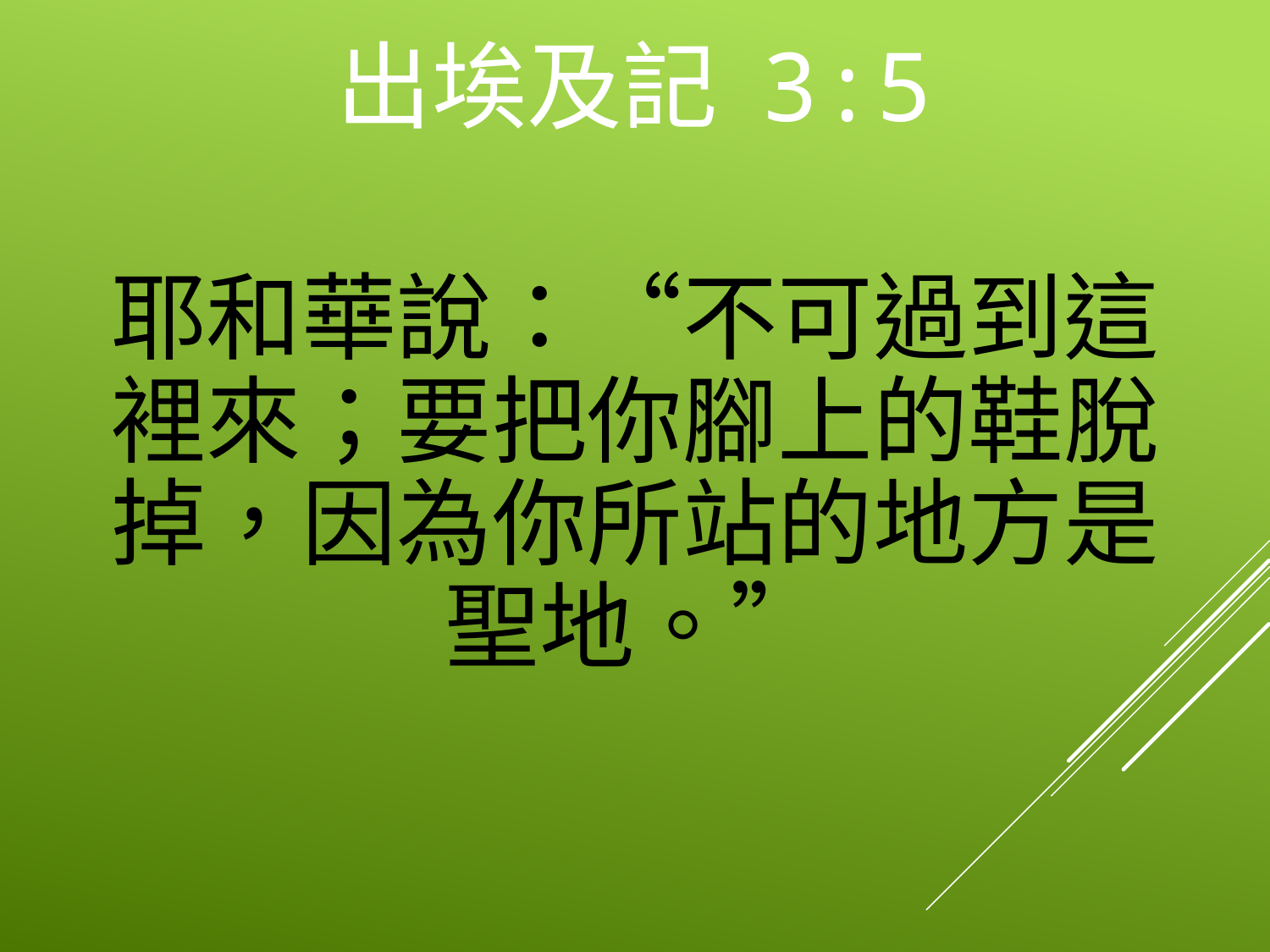

# 出埃及記 3:5
耶和華說：“不可過到這裡來；要把你腳上的鞋脫掉，因為你所站的地方是聖地。”